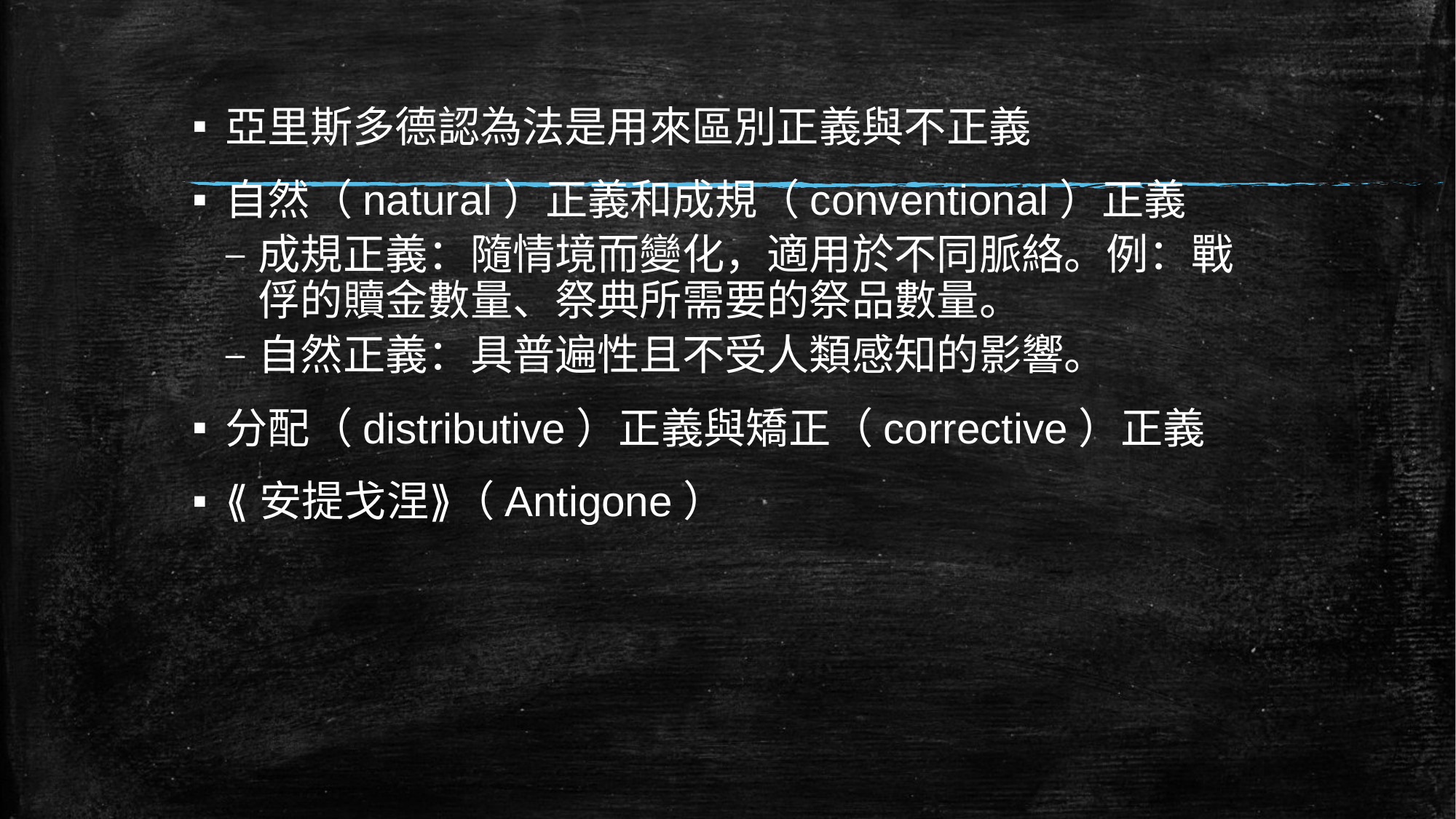

亞里斯多德認為法是用來區別正義與不正義
自然（natural）正義和成規（conventional）正義
成規正義：隨情境而變化，適用於不同脈絡。例：戰俘的贖金數量、祭典所需要的祭品數量。
自然正義：具普遍性且不受人類感知的影響。
分配（distributive）正義與矯正（corrective）正義
⟪安提戈涅⟫（Antigone）